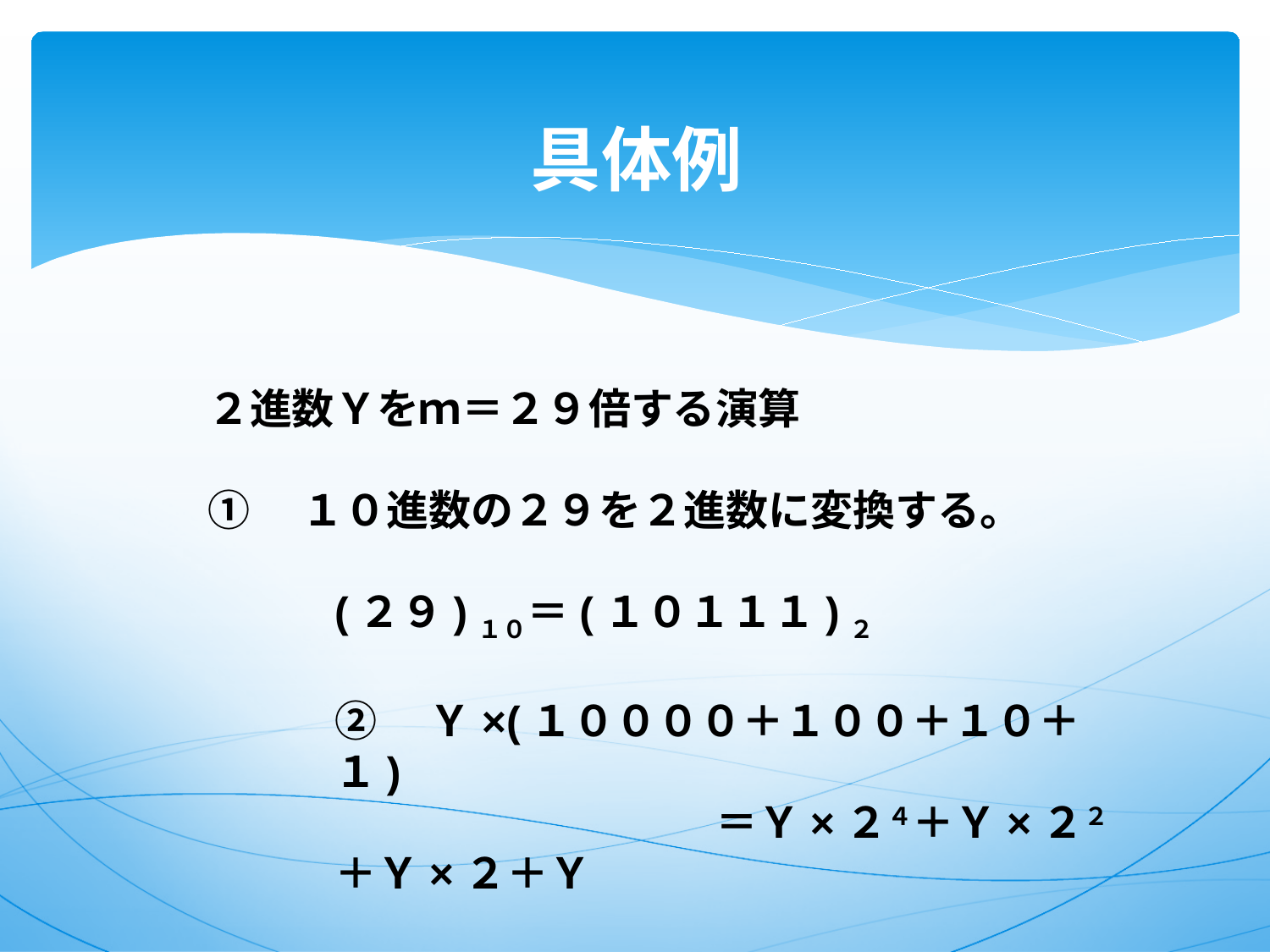

# 具体例
２進数Ｙをｍ＝２９倍する演算

①　１０進数の２９を２進数に変換する。

(２９)１０＝(１０１１１)２

②　Ｙ×(１００００＋１００＋１０＋１)
　　　　　　　　　＝Ｙ×２４＋Ｙ×２２＋Ｙ×２＋Ｙ